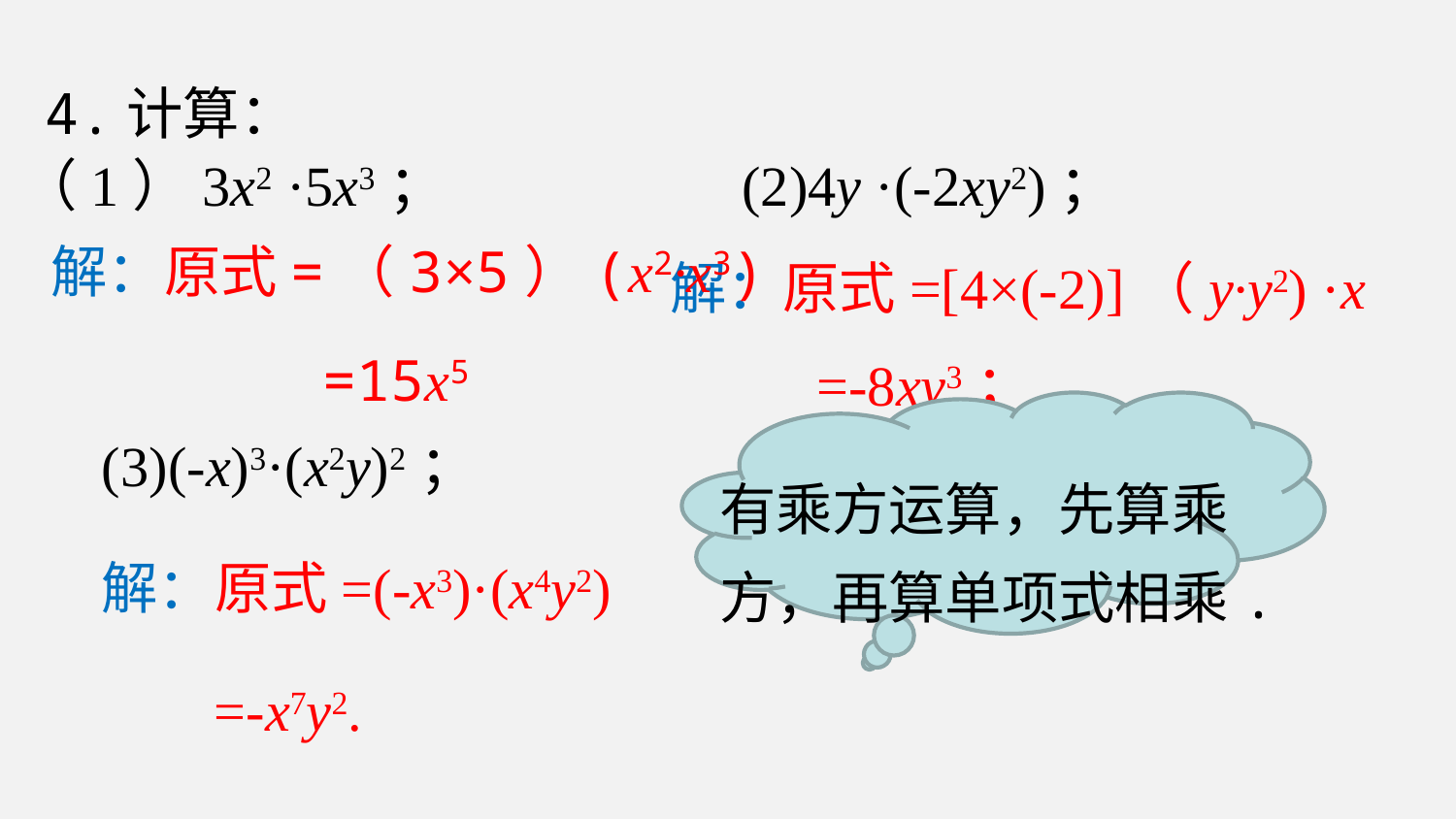

4.计算：
（1）3x2 ·5x3；                      (2)4y ·(-2xy2)；
    解：原式=[4×(-2)]（y·y2) ·x
               =-8xy3；
解：原式=（3×5）(x2·x3)

        =15x5
(3)(-x)3·(x2y)2；
解：原式=(-x3)·(x4y2)
        =-x7y2.

有乘方运算，先算乘方，再算单项式相乘.